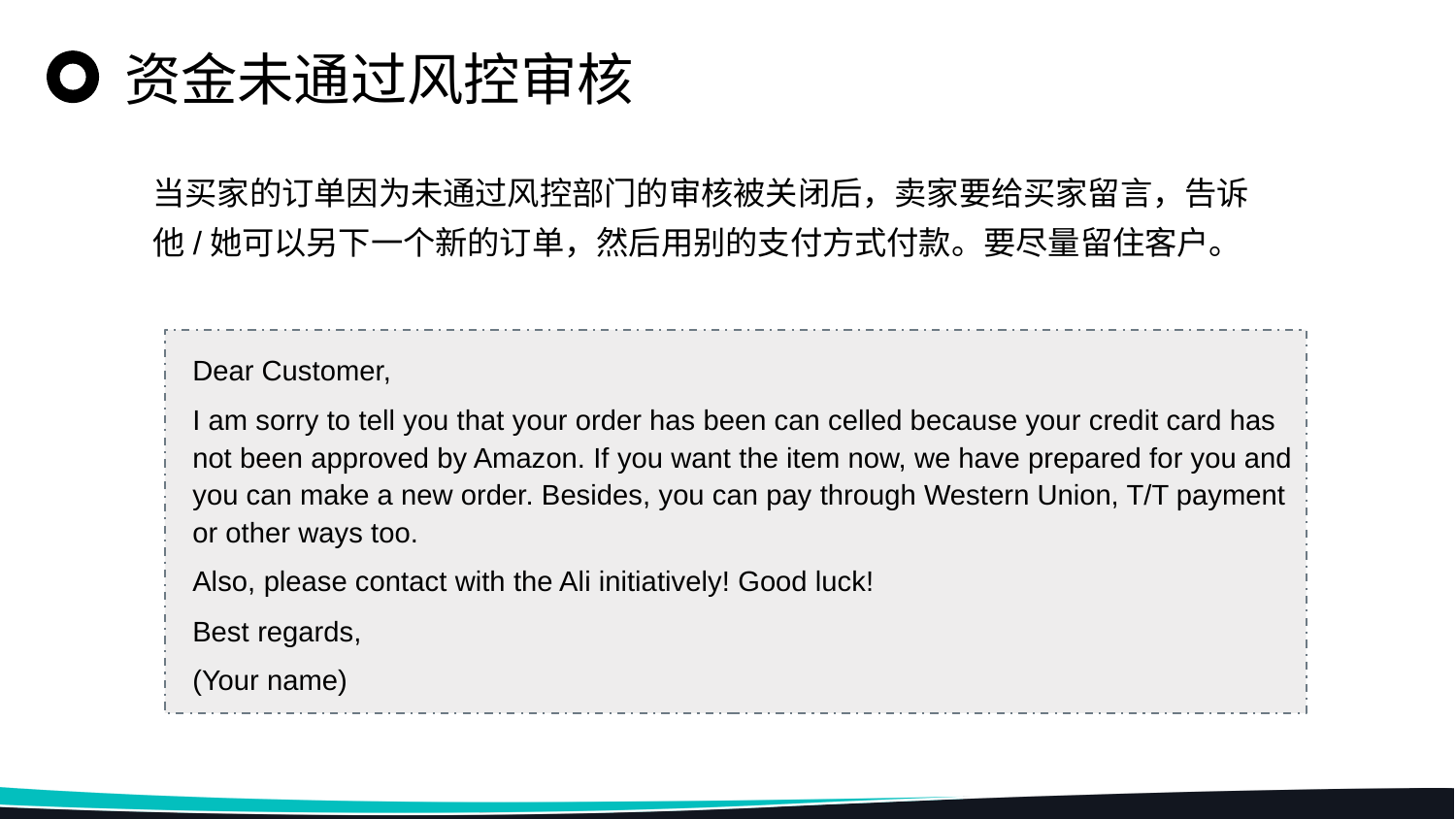

资金未通过风控审核
当买家的订单因为未通过风控部门的审核被关闭后，卖家要给买家留言，告诉他/她可以另下一个新的订单，然后用别的支付方式付款。要尽量留住客户。

Dear Customer,
I am sorry to tell you that your order has been can celled because your credit card has not been approved by Amazon. If you want the item now, we have prepared for you and you can make a new order. Besides, you can pay through Western Union, T/T payment or other ways too.
Also, please contact with the Ali initiatively! Good luck!
Best regards,
(Your name)